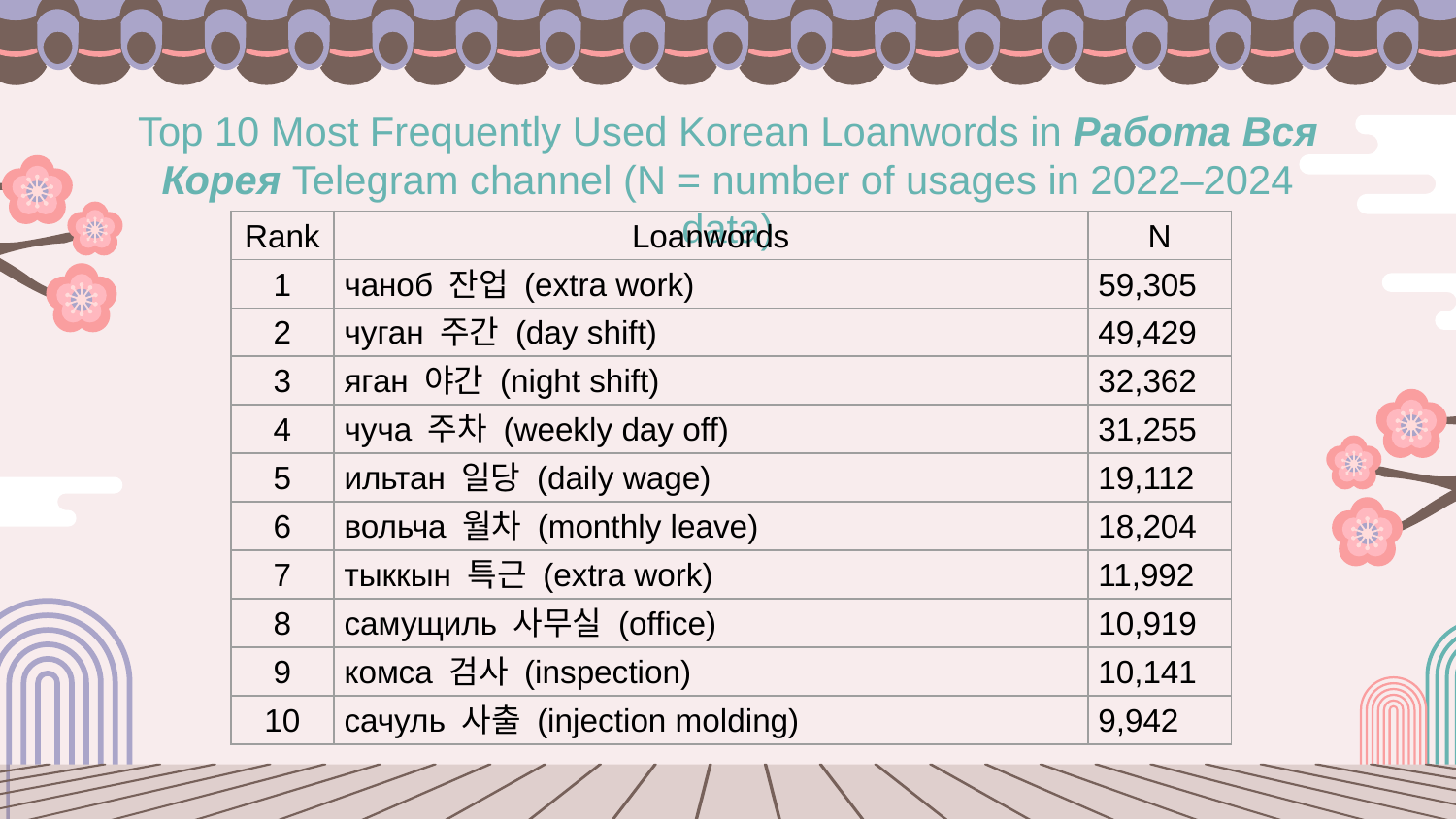

# Top 10 Most Frequently Used Korean Loanwords in Работа Вся Корея Telegram channel (N = number of usages in 2022–2024 data)
| Rank | Loanwords | N |
| --- | --- | --- |
| 1 | чаноб 잔업 (extra work) | 59,305 |
| 2 | чуган 주간 (day shift) | 49,429 |
| 3 | яган 야간 (night shift) | 32,362 |
| 4 | чуча 주차 (weekly day off) | 31,255 |
| 5 | ильтан 일당 (daily wage) | 19,112 |
| 6 | вольча 월차 (monthly leave) | 18,204 |
| 7 | тыккын 특근 (extra work) | 11,992 |
| 8 | самущиль 사무실 (office) | 10,919 |
| 9 | комса 검사 (inspection) | 10,141 |
| 10 | сачуль 사출 (injection molding) | 9,942 |